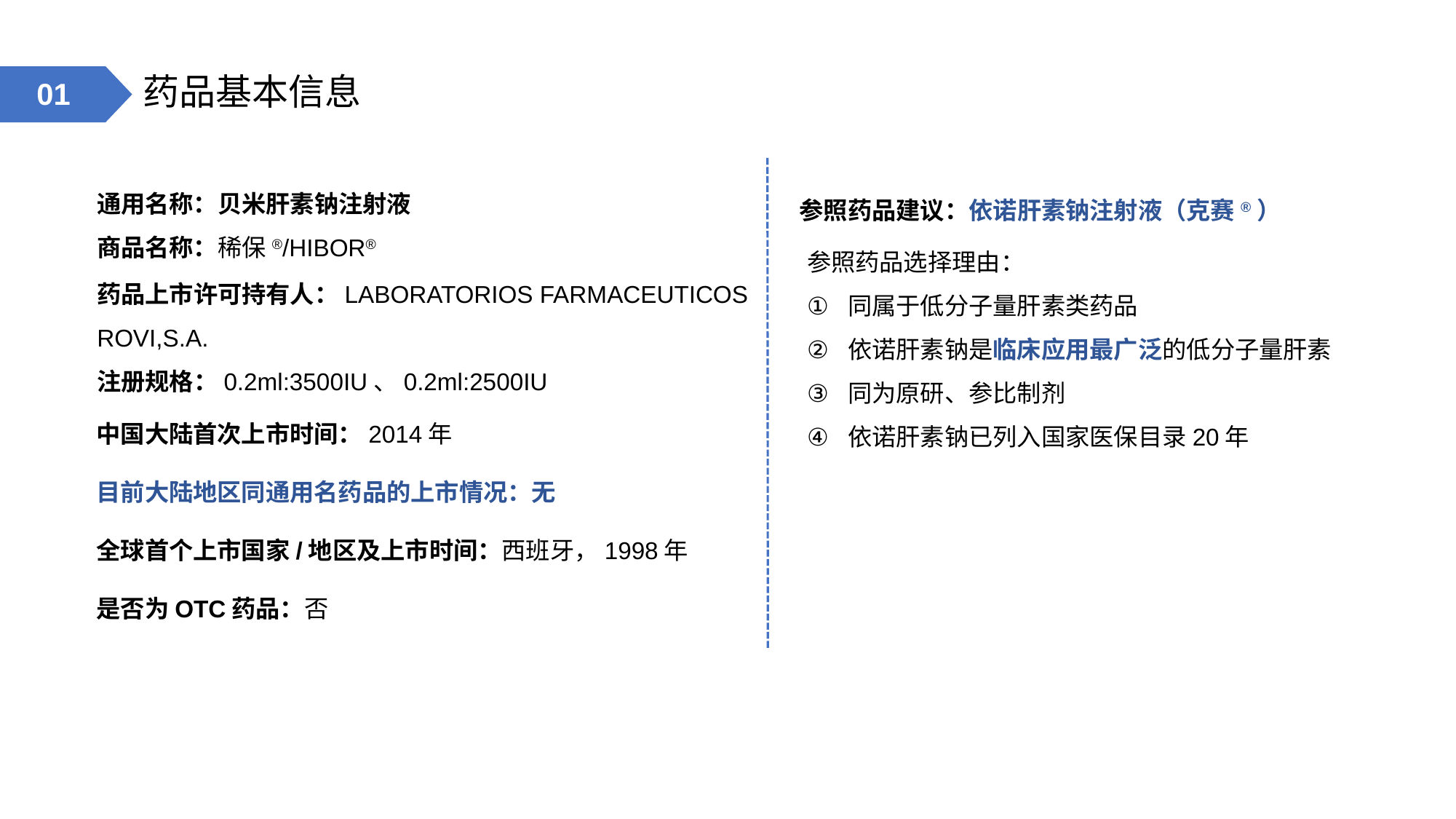

药品基本信息
01
通用名称：贝米肝素钠注射液
商品名称：稀保®/HIBOR®

参照药品建议：依诺肝素钠注射液（克赛®）
参照药品选择理由：
同属于低分子量肝素类药品
依诺肝素钠是临床应用最广泛的低分子量肝素
同为原研、参比制剂
依诺肝素钠已列入国家医保目录20年
药品上市许可持有人：LABORATORIOS FARMACEUTICOS ROVI,S.A.
注册规格：0.2ml:3500IU、0.2ml:2500IU

中国大陆首次上市时间：2014年
目前大陆地区同通用名药品的上市情况：无
全球首个上市国家/地区及上市时间：西班牙，1998年
是否为OTC药品：否